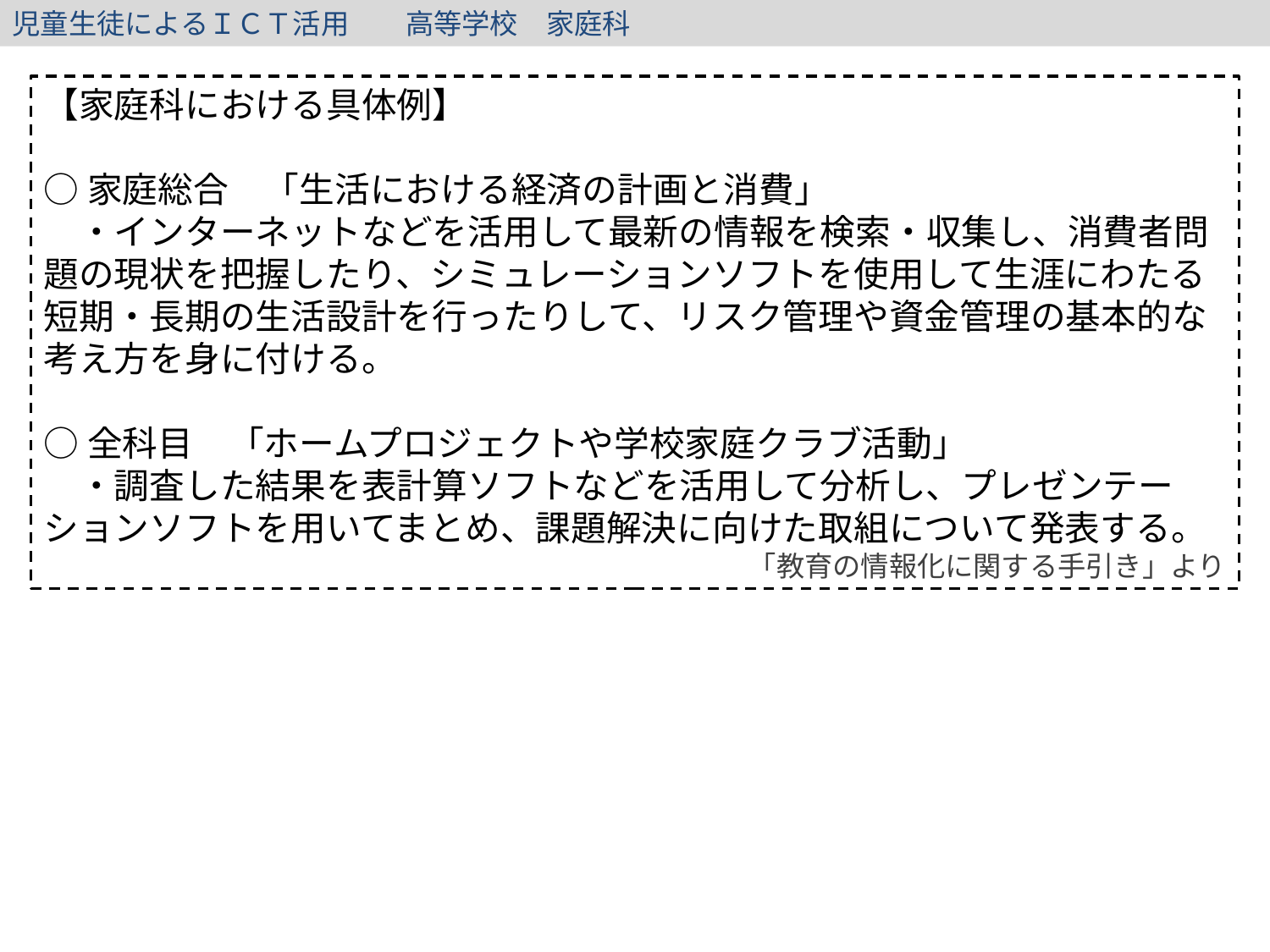

児童生徒によるＩＣＴ活用　　高等学校　家庭科
【家庭科における具体例】

○家庭総合　「生活における経済の計画と消費」
　・インターネットなどを活用して最新の情報を検索・収集し、消費者問題の現状を把握したり、シミュレーションソフトを使用して生涯にわたる短期・長期の生活設計を行ったりして、リスク管理や資金管理の基本的な考え方を身に付ける。

○全科目　「ホームプロジェクトや学校家庭クラブ活動」
　・調査した結果を表計算ソフトなどを活用して分析し、プレゼンテーションソフトを用いてまとめ、課題解決に向けた取組について発表する。
「教育の情報化に関する手引き」より